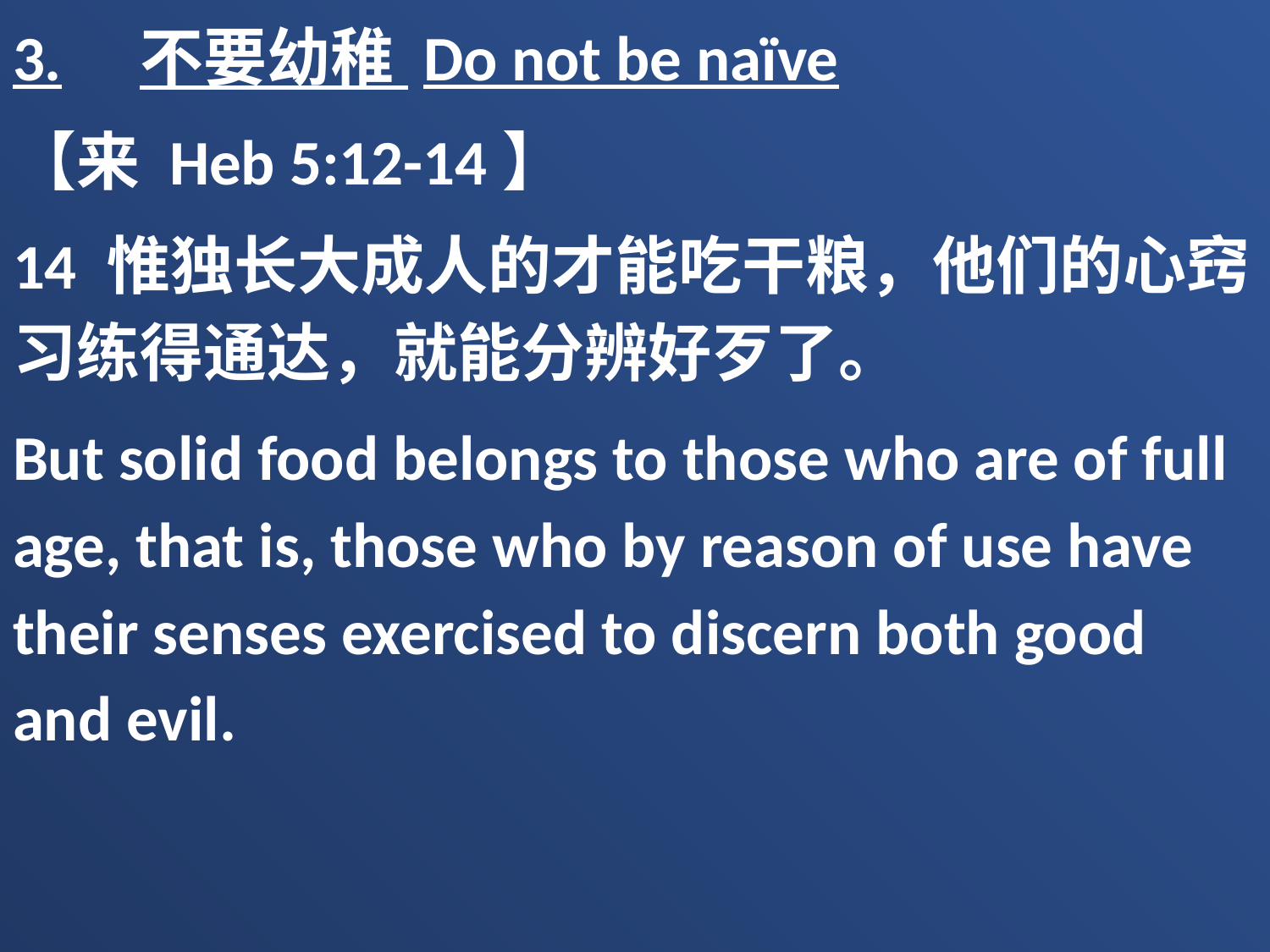

3.	不要幼稚 Do not be naïve
【来 Heb 5:12-14】
14 惟独长大成人的才能吃干粮，他们的心窍习练得通达，就能分辨好歹了。
But solid food belongs to those who are of full age, that is, those who by reason of use have their senses exercised to discern both good and evil.